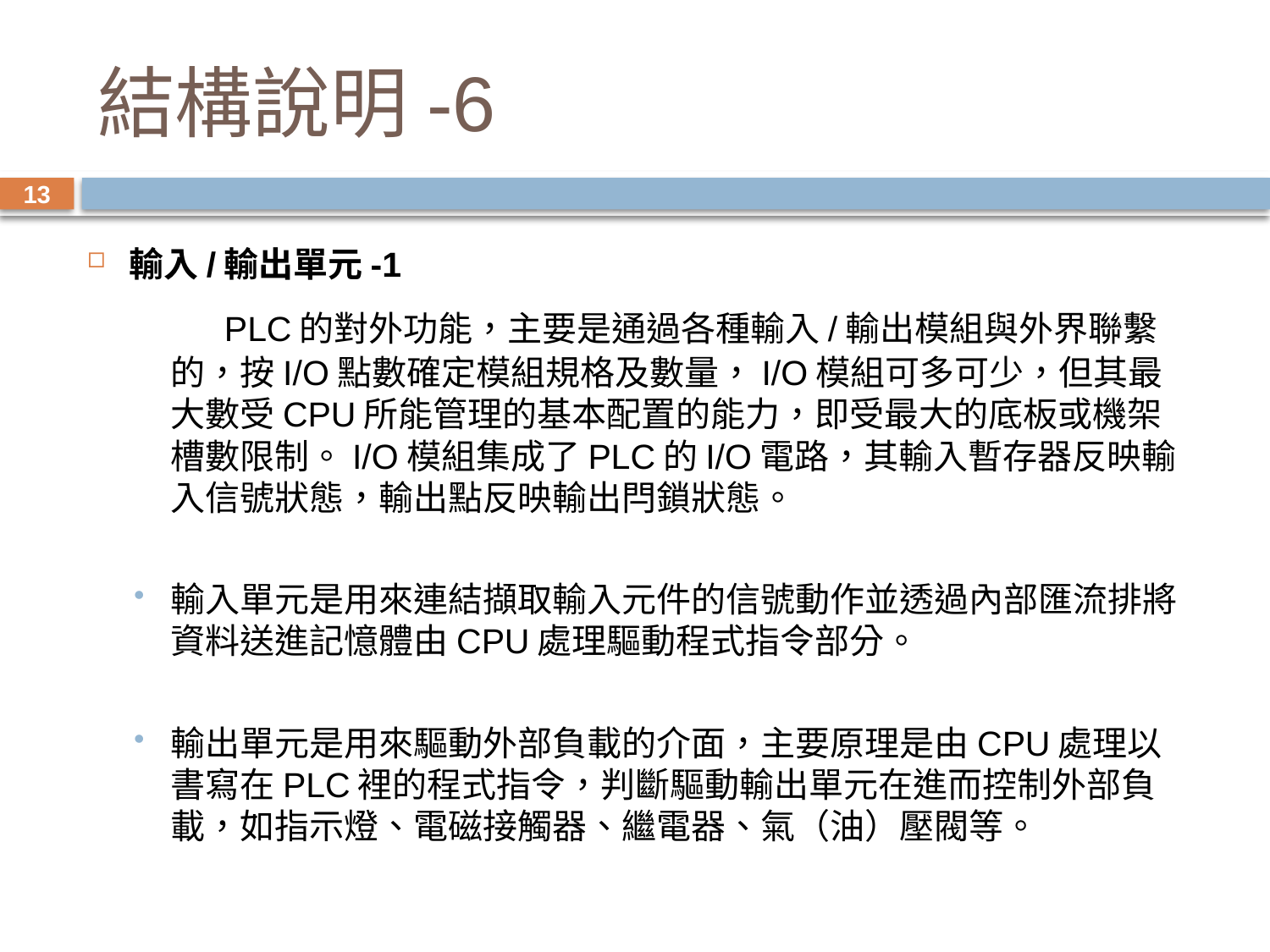

# 結構說明-6
13
輸入/輸出單元-1
		    PLC的對外功能，主要是通過各種輸入/輸出模組與外界聯繫的，按I/O點數確定模組規格及數量，I/O模組可多可少，但其最大數受CPU所能管理的基本配置的能力，即受最大的底板或機架槽數限制。I/O模組集成了PLC的I/O電路，其輸入暫存器反映輸入信號狀態，輸出點反映輸出閂鎖狀態。

輸入單元是用來連結擷取輸入元件的信號動作並透過內部匯流排將資料送進記憶體由CPU處理驅動程式指令部分。

輸出單元是用來驅動外部負載的介面，主要原理是由CPU處理以書寫在PLC裡的程式指令，判斷驅動輸出單元在進而控制外部負載，如指示燈、電磁接觸器、繼電器、氣（油）壓閥等。